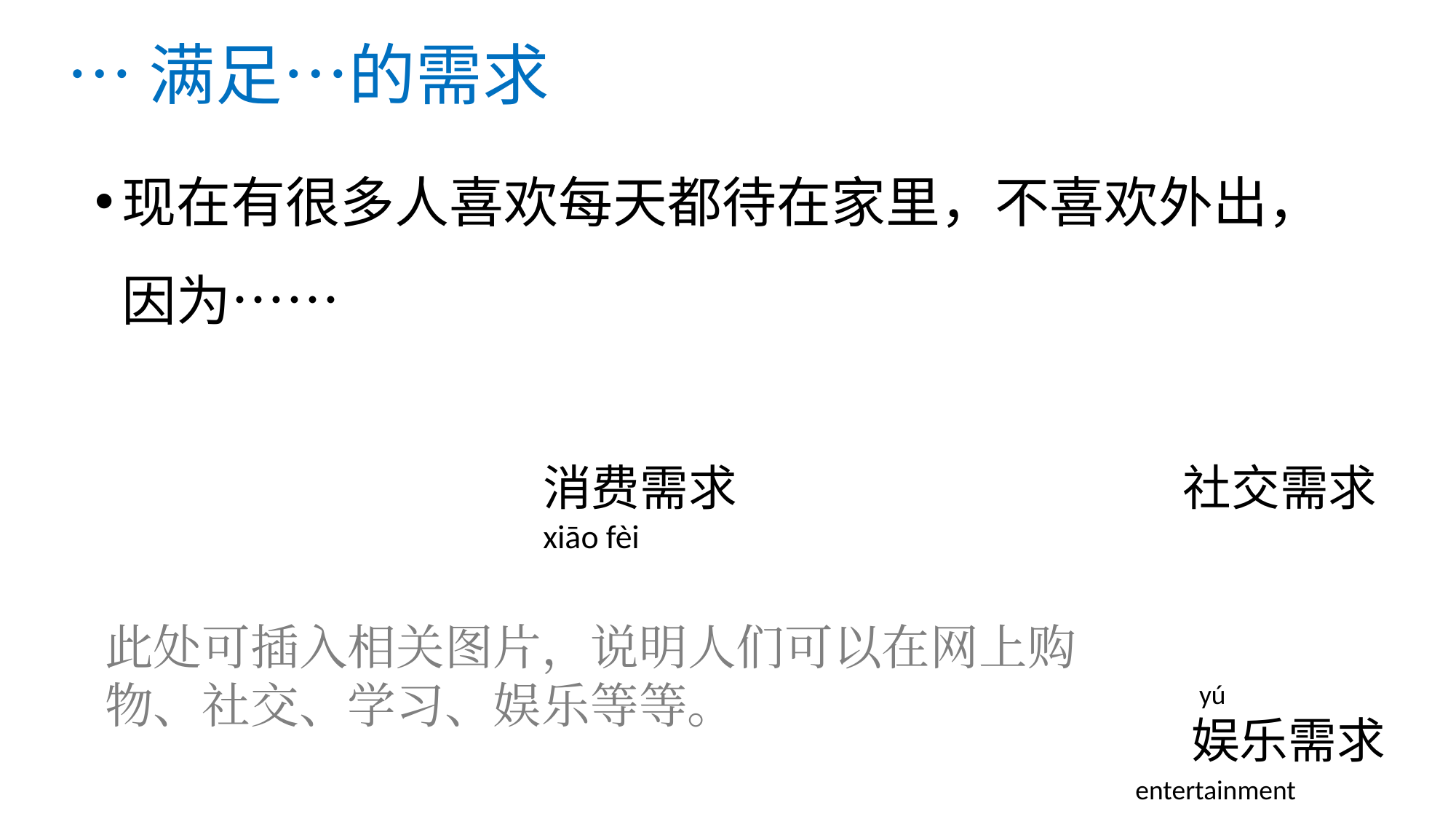

# …满足…的需求
现在有很多人喜欢每天都待在家里，不喜欢外出，因为……
消费需求
xiāo fèi
社交需求
此处可插入相关图片，说明人们可以在网上购物、社交、学习、娱乐等等。
yú
娱乐需求
entertainment